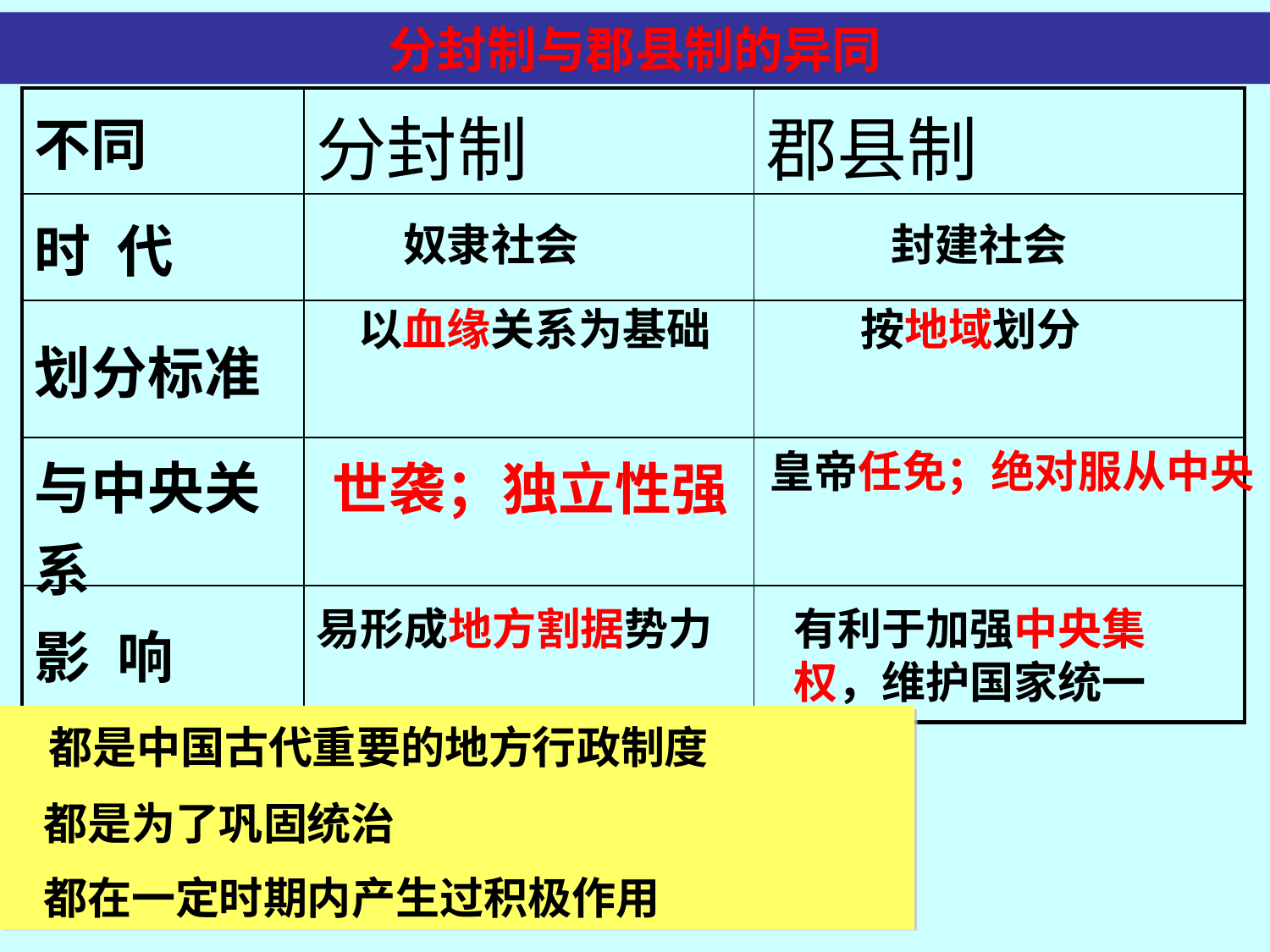

分封制与郡县制的异同
| 不同 | 分封制 | 郡县制 |
| --- | --- | --- |
| 时 代 |  |  |
| 划分标准 |  |  |
| 与中央关系 |  |  |
| 影 响 |  |  |
奴隶社会
封建社会
以血缘关系为基础
按地域划分
皇帝任免；绝对服从中央
世袭；独立性强
易形成地方割据势力
有利于加强中央集权，维护国家统一
  都是中国古代重要的地方行政制度
  都是为了巩固统治
  都在一定时期内产生过积极作用